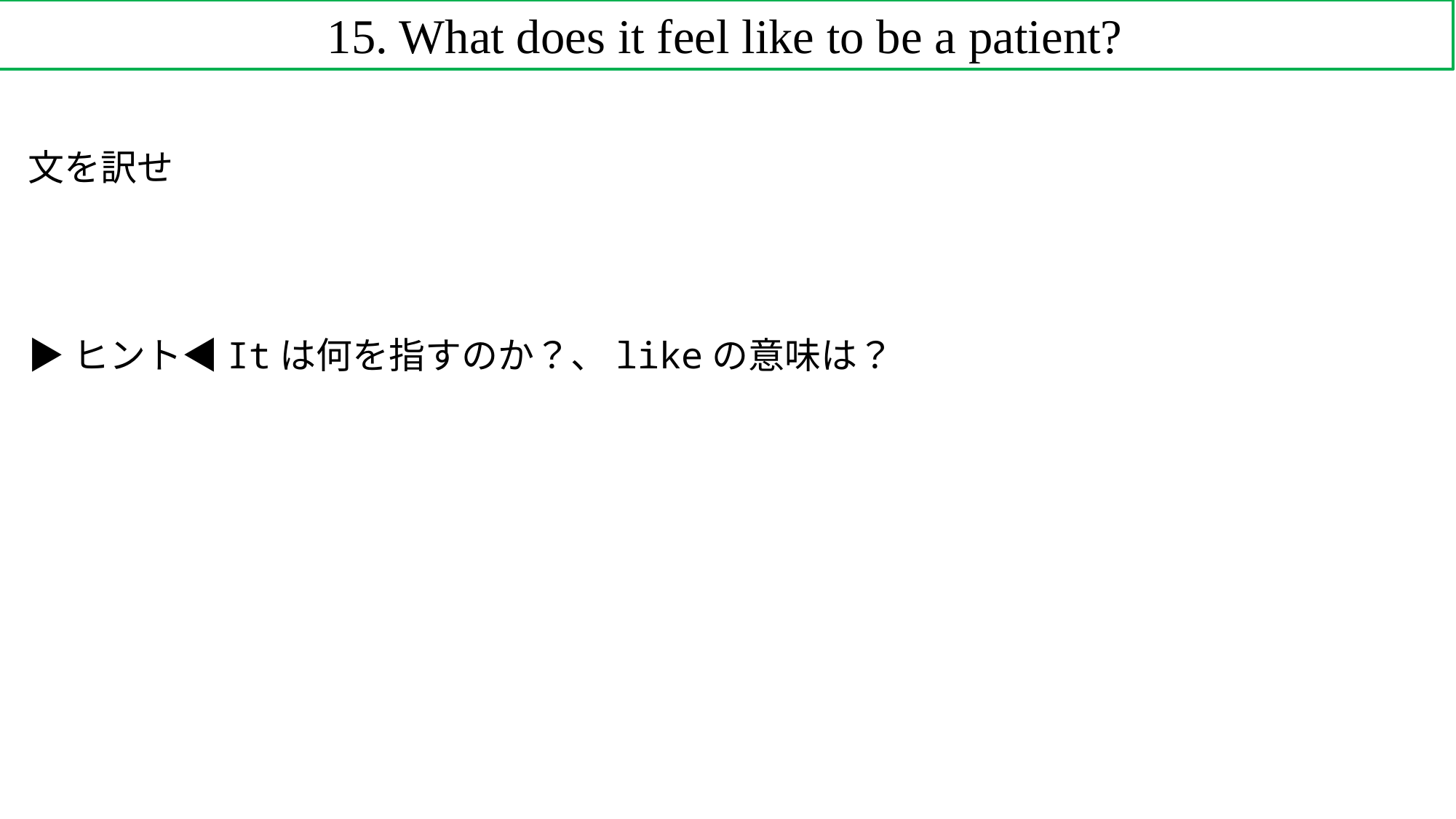

15. What does it feel like to be a patient?
文を訳せ
▶ヒント◀Itは何を指すのか？、likeの意味は？